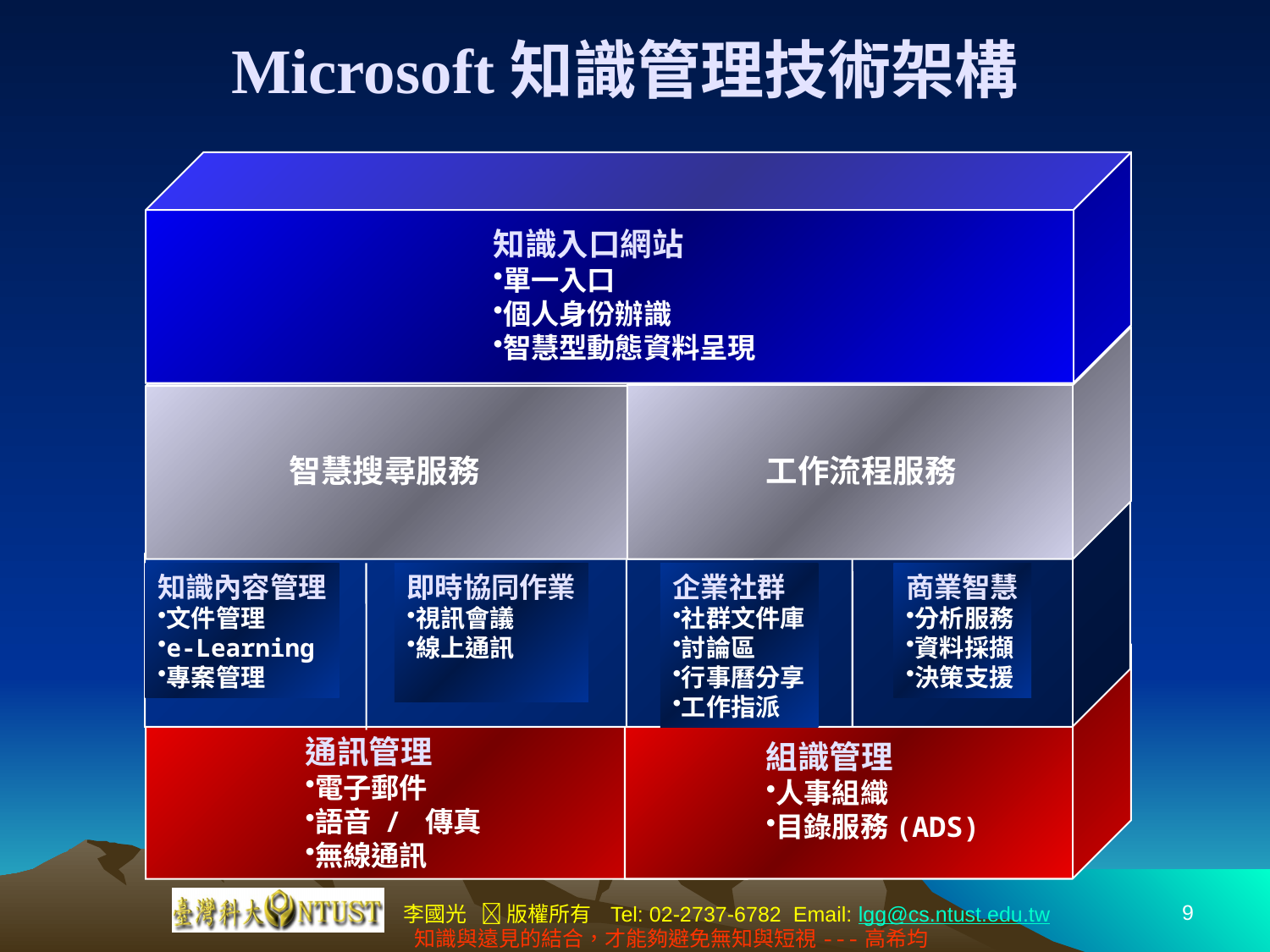

# Microsoft知識管理技術架構

知識入口網站
單一入口
個人身份辦識
智慧型動態資料呈現

智慧搜尋服務
工作流程服務

知識內容管理
文件管理
e-Learning
專案管理

即時協同作業
視訊會議
線上通訊

企業社群
社群文件庫
討論區
行事曆分享
工作指派
商業智慧
分析服務
資料採擷
決策支援

通訊管理
電子郵件
語音 / 傳真
無線通訊
組識管理
人事組織
目錄服務(ADS)
9